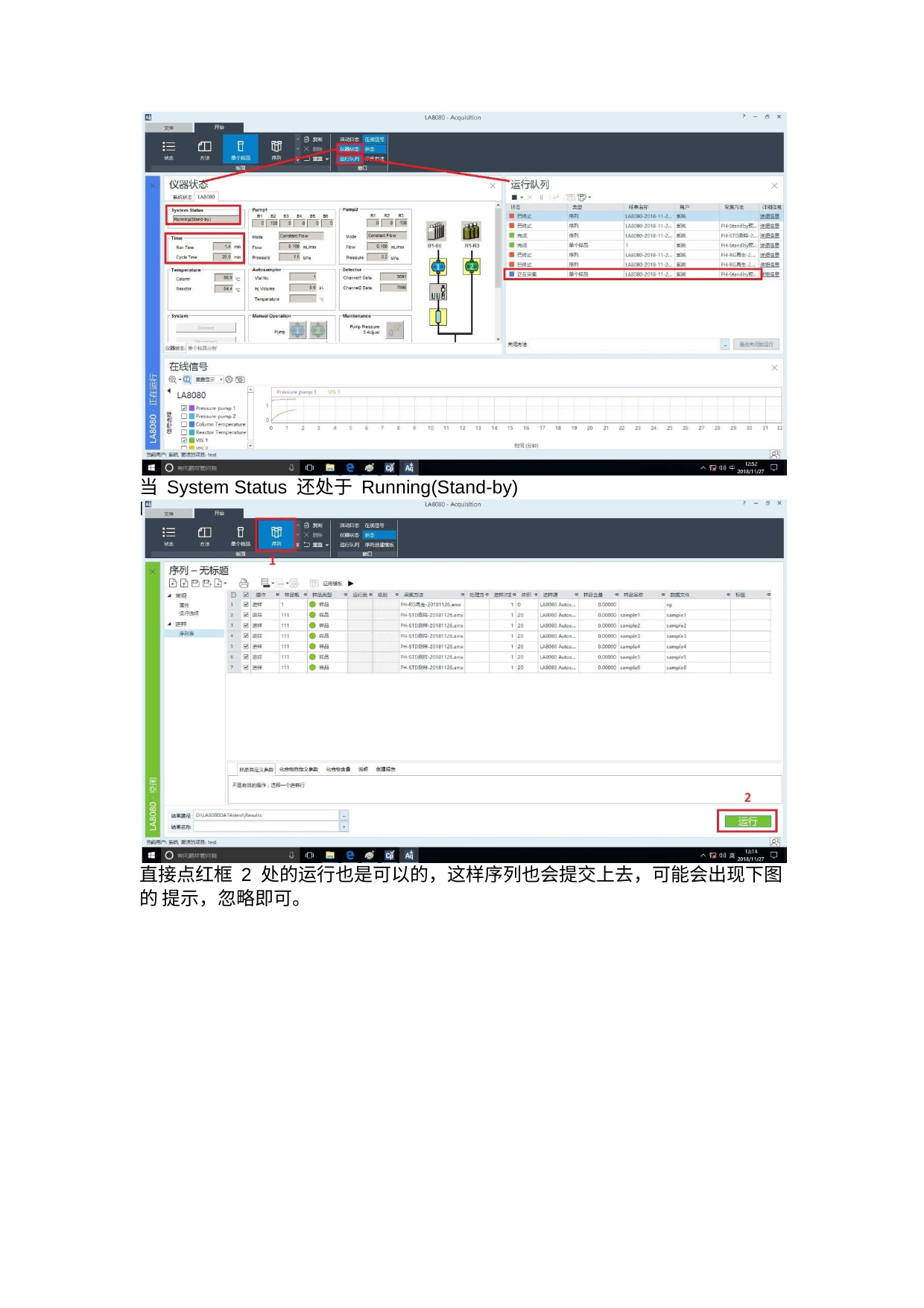

当 System Status 还处于 Running(Stand-by)时

直接点红框 2 处的运行也是可以的，这样序列也会提交上去，可能会出现下图的 提示，忽略即可。